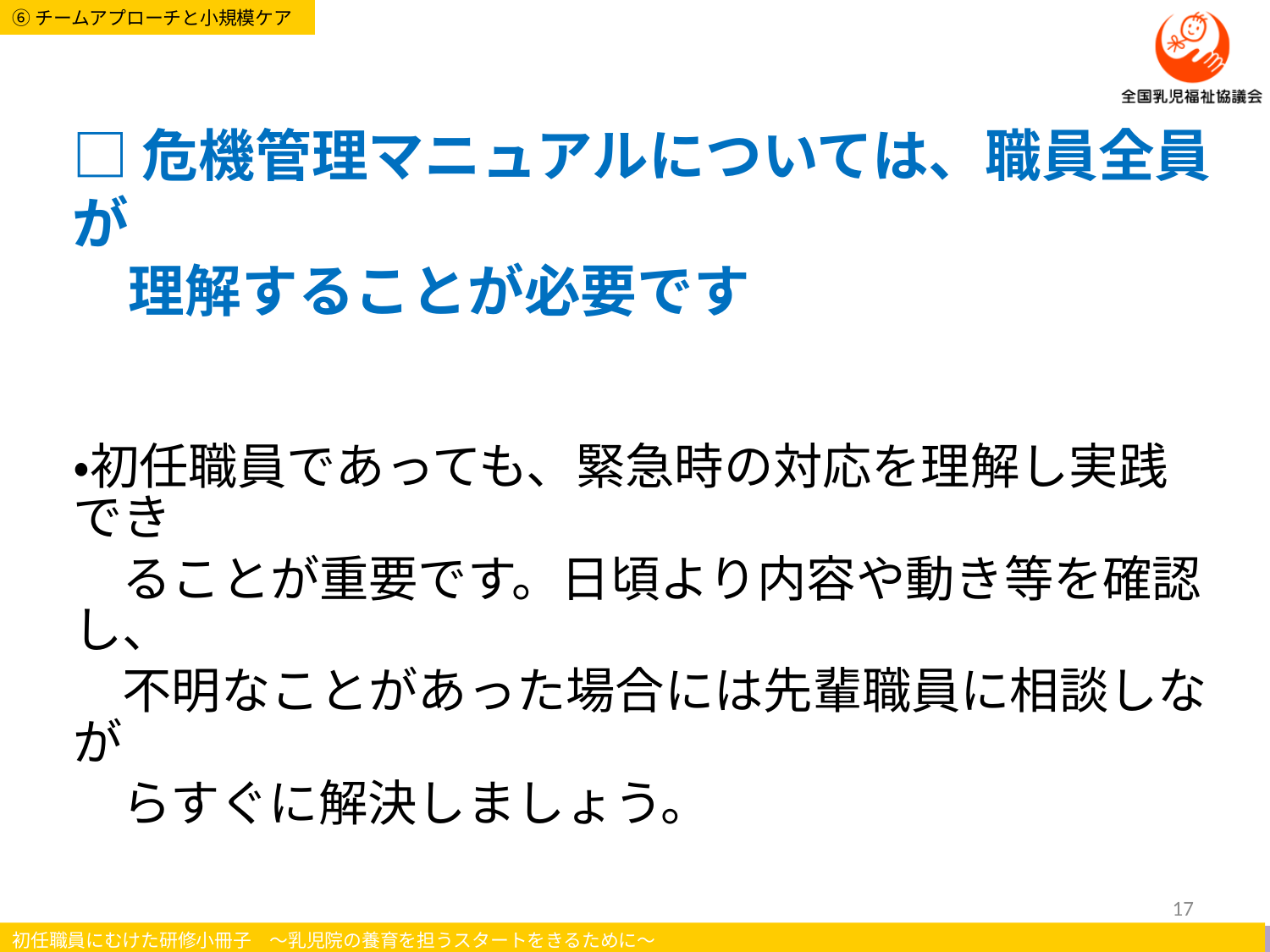

# □危機管理マニュアルについては、職員全員が 　理解することが必要です

・初任職員であっても、緊急時の対応を理解し実践でき
　ることが重要です。日頃より内容や動き等を確認し、
　不明なことがあった場合には先輩職員に相談しなが
　らすぐに解決しましょう。
17